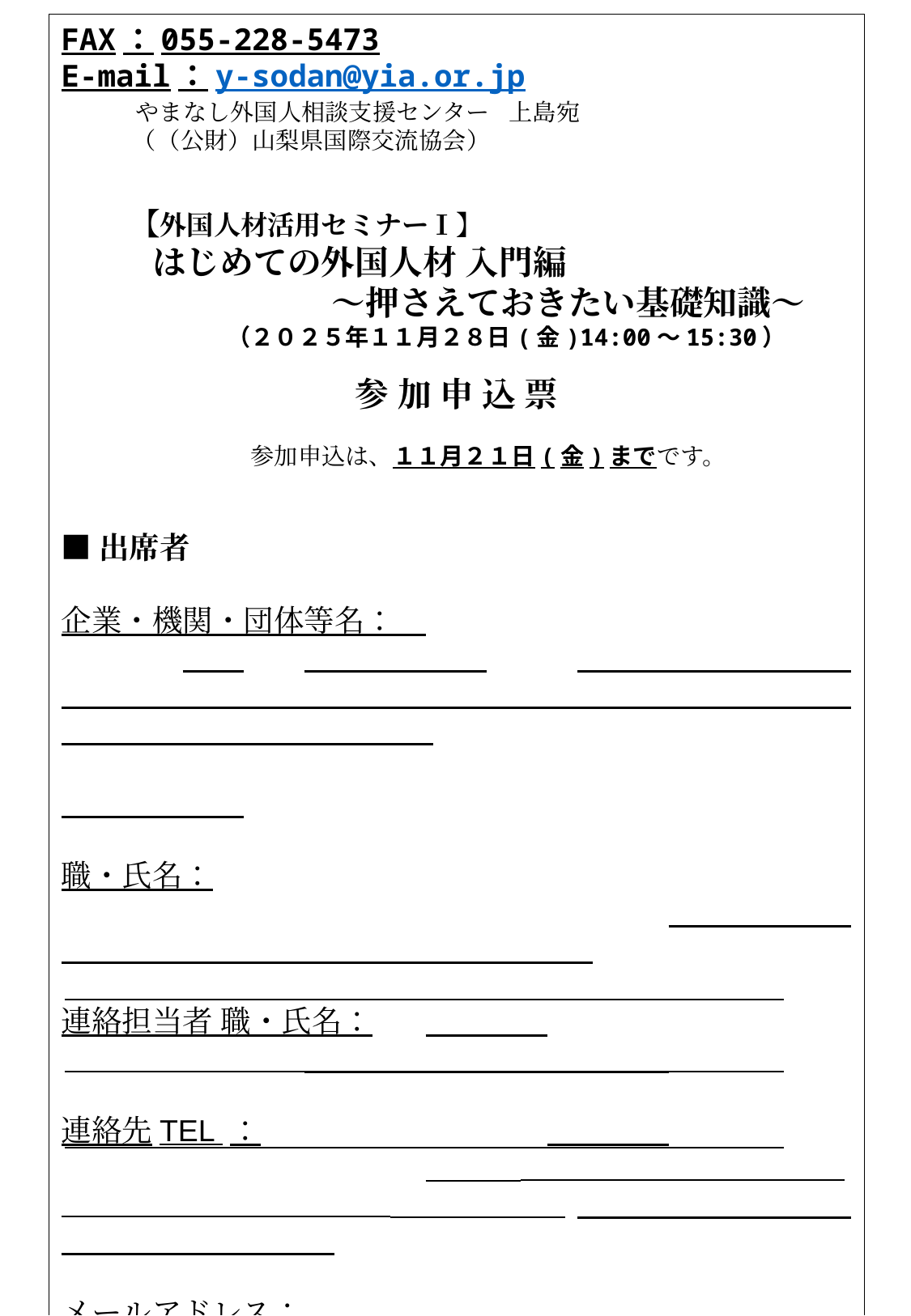

FAX：055-228-5473
E-mail：y-sodan@yia.or.jp
　　　　やまなし外国人相談支援センター　上島宛
　　　（（公財）山梨県国際交流協会）

　　 【外国人材活用セミナーⅠ】
　　　はじめての外国人材 入門編
　　　　　　　　～押さえておきたい基礎知識～
　　　　　　　（２０２５年１１月２８日(金)14:00～15:30）

参 加 申 込 票

　　　　　　　　参加申込は、１１月２１日(金)までです。

■出席者

企業・機関・団体等名：

職・氏名：

連絡担当者 職・氏名：

連絡先TEL ：

メールアドレス：

講師への事前質問：